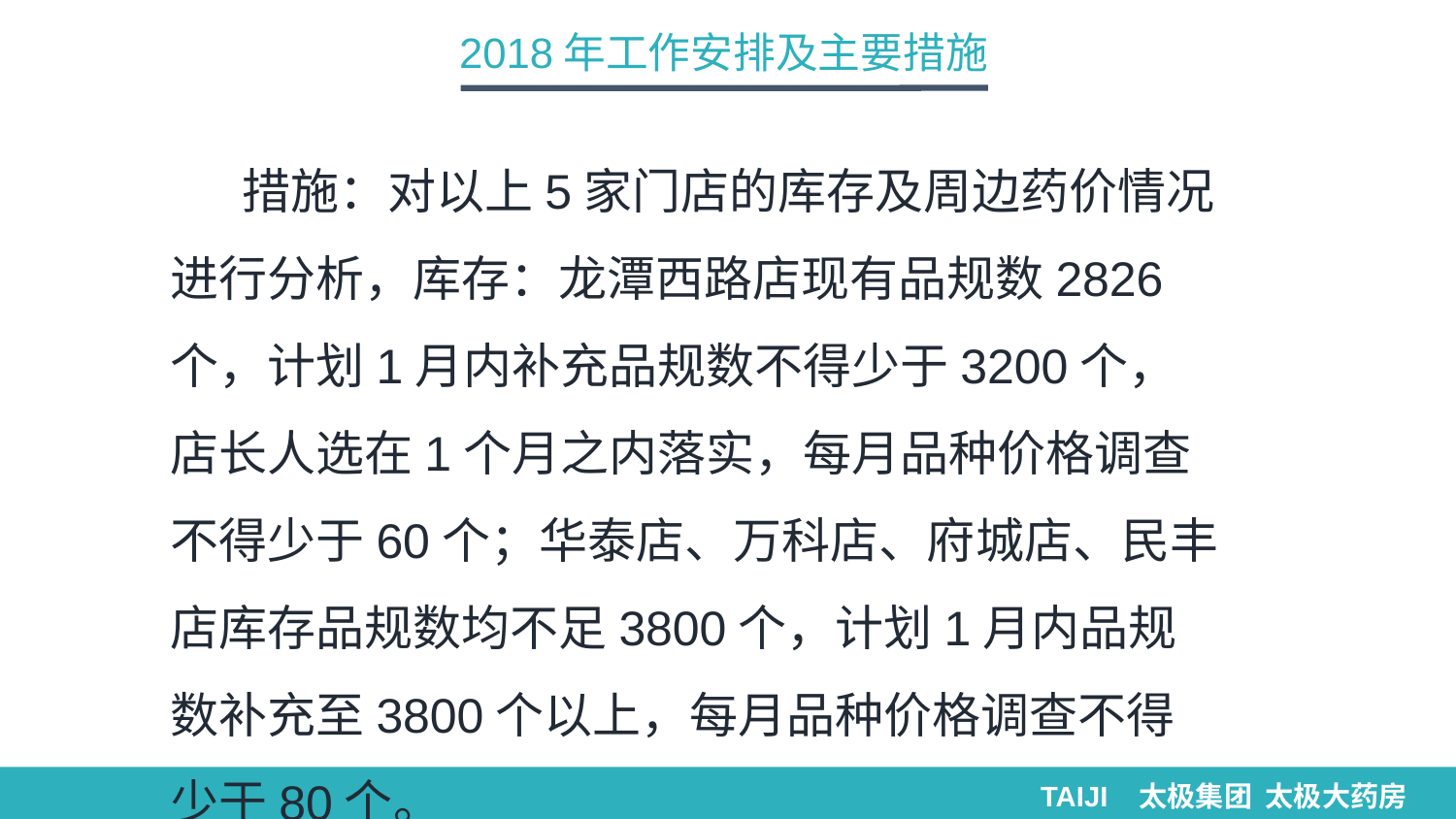

2018年工作安排及主要措施
措施：对以上5家门店的库存及周边药价情况进行分析，库存：龙潭西路店现有品规数2826个，计划1月内补充品规数不得少于3200个，店长人选在1个月之内落实，每月品种价格调查不得少于60个；华泰店、万科店、府城店、民丰店库存品规数均不足3800个，计划1月内品规数补充至3800个以上，每月品种价格调查不得少于80个。

TAIJI   太极集团  太极大药房